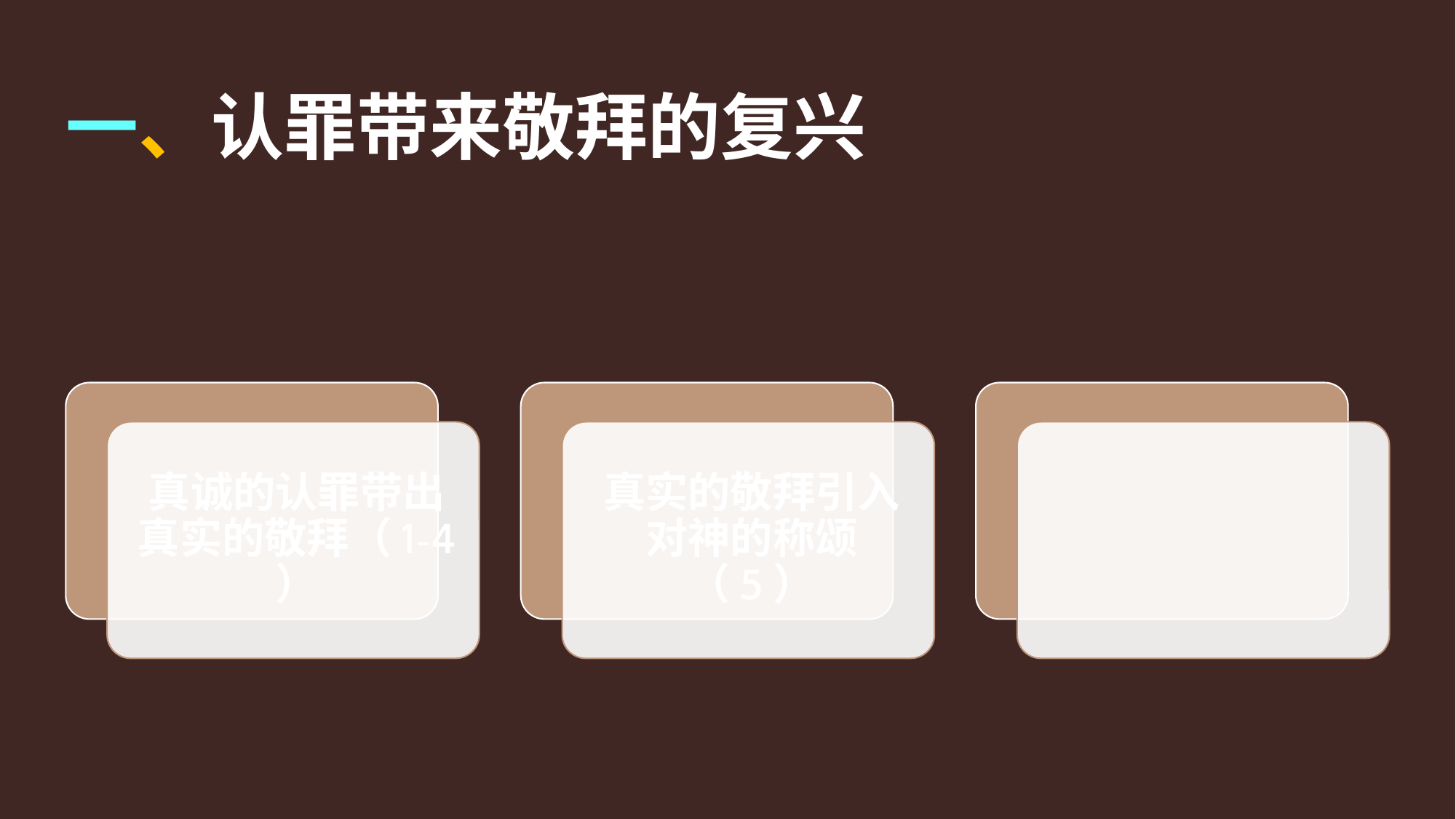

# 一、认罪带来敬拜的复兴
真诚的认罪带出真实的敬拜（1-4 ）
真实的敬拜引入对神的称颂（5）